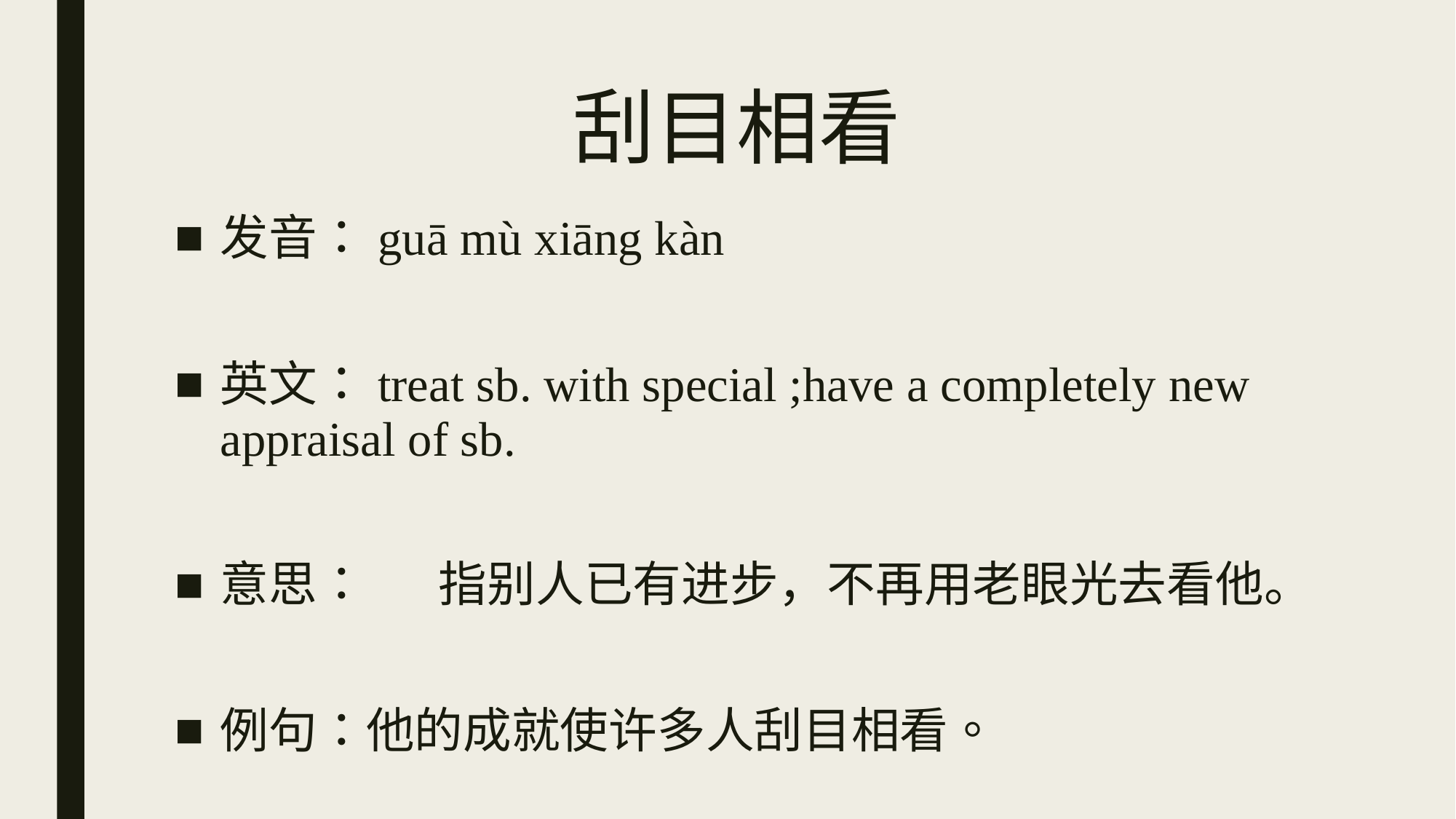

# 刮目相看
发音：guā mù xiāng kàn

英文：treat sb. with special ;have a completely new appraisal of sb.

意思：	指别人已有进步，不再用老眼光去看他。

例句：他的成就使许多人刮目相看。